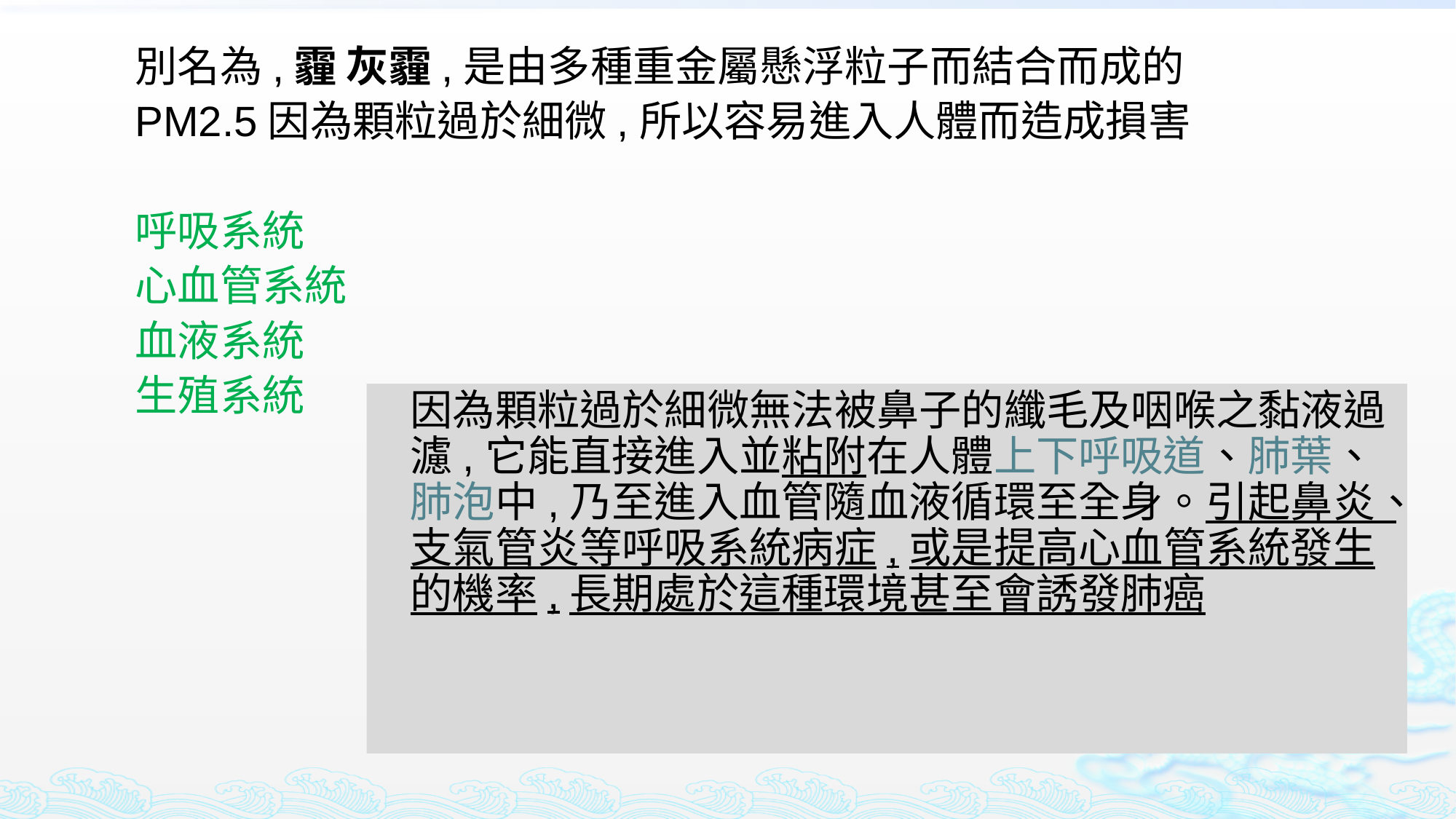

別名為,霾 灰霾,是由多種重金屬懸浮粒子而結合而成的
PM2.5因為顆粒過於細微,所以容易進入人體而造成損害

呼吸系統
心血管系統
血液系統
生殖系統

因為顆粒過於細微無法被鼻子的纖毛及咽喉之黏液過濾,它能直接進入並粘附在人體上下呼吸道、肺葉、肺泡中,乃至進入血管隨血液循環至全身。引起鼻炎、支氣管炎等呼吸系統病症,或是提高心血管系統發生的機率,長期處於這種環境甚至會誘發肺癌